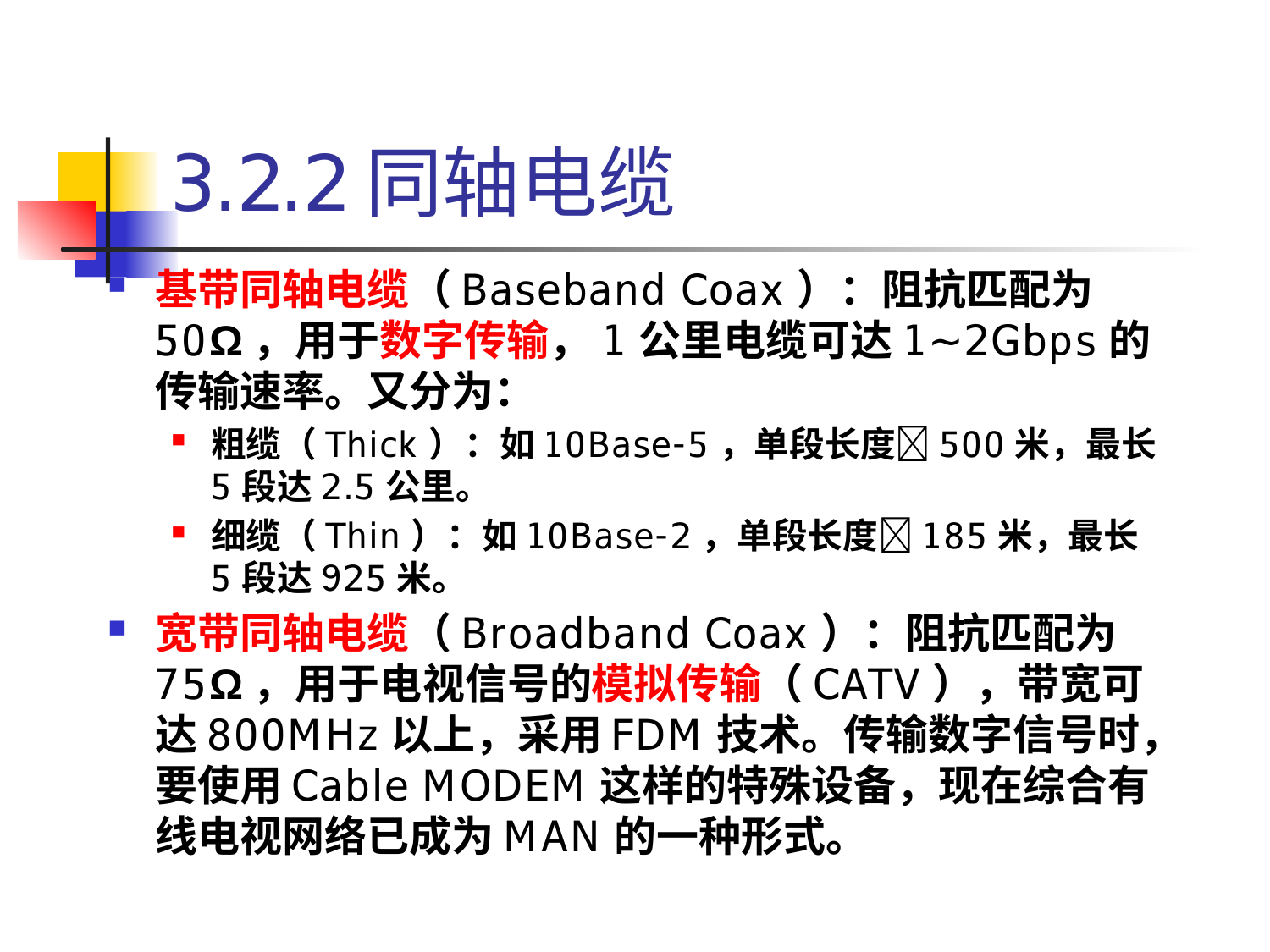

# 3.2.2同轴电缆
基带同轴电缆（Baseband Coax）：阻抗匹配为50Ω，用于数字传输，1公里电缆可达1~2Gbps的传输速率。又分为：
粗缆（Thick）：如10Base-5，单段长度≤500米，最长5段达2.5公里。
细缆（Thin）：如10Base-2，单段长度≤185米，最长5段达925米。
宽带同轴电缆（Broadband Coax）：阻抗匹配为75Ω，用于电视信号的模拟传输（CATV），带宽可达800MHz以上，采用FDM技术。传输数字信号时，要使用Cable MODEM这样的特殊设备，现在综合有线电视网络已成为MAN的一种形式。